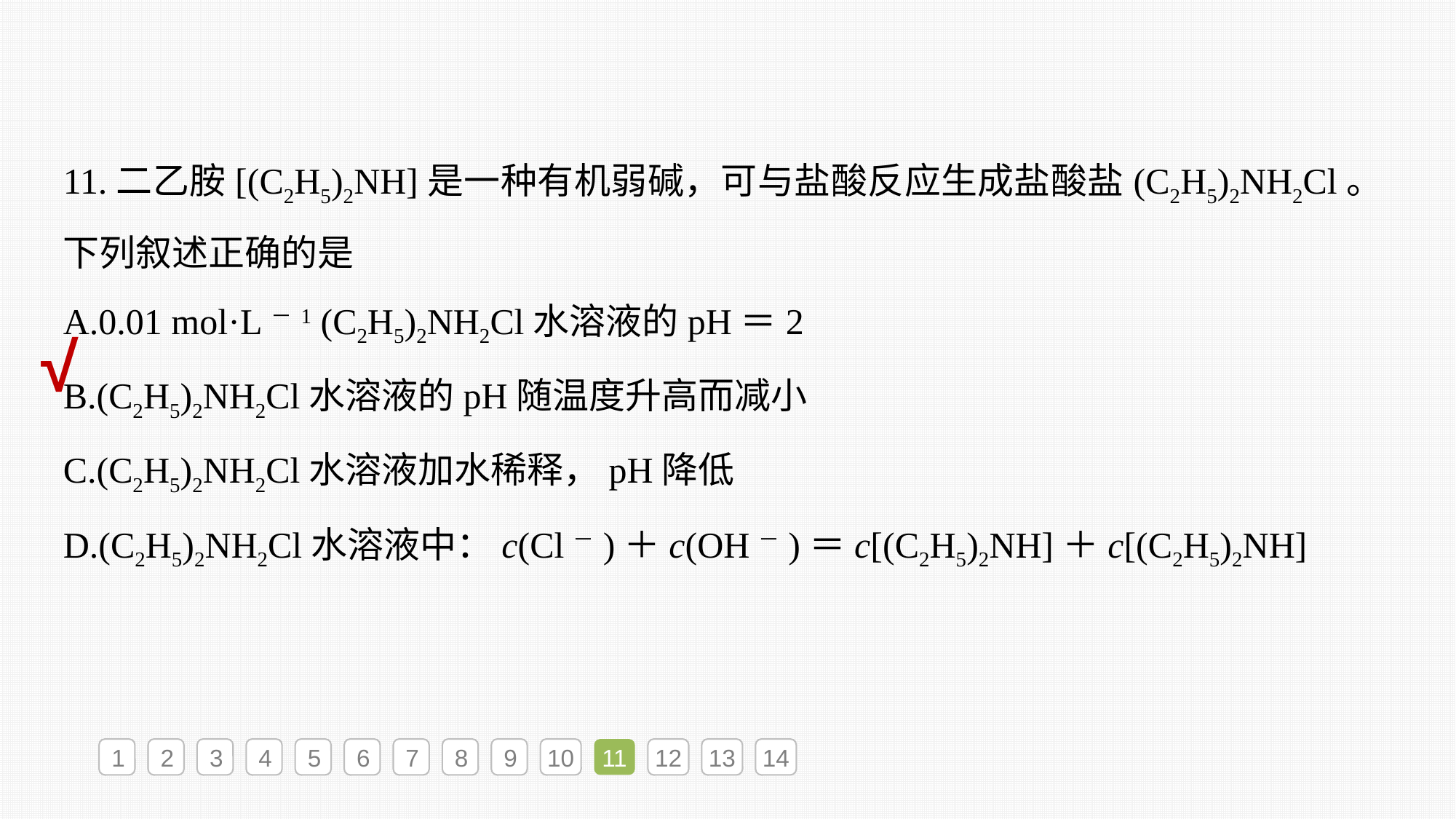

11.二乙胺[(C2H5)2NH]是一种有机弱碱，可与盐酸反应生成盐酸盐(C2H5)2NH2Cl。下列叙述正确的是
A.0.01 mol·L－1 (C2H5)2NH2Cl水溶液的pH＝2
B.(C2H5)2NH2Cl水溶液的pH随温度升高而减小
C.(C2H5)2NH2Cl水溶液加水稀释，pH降低
D.(C2H5)2NH2Cl水溶液中：c(Cl－)＋c(OH－)＝c[(C2H5)2NH]＋c[(C2H5)2NH]
√
1
2
3
4
5
6
7
8
9
10
11
12
13
14